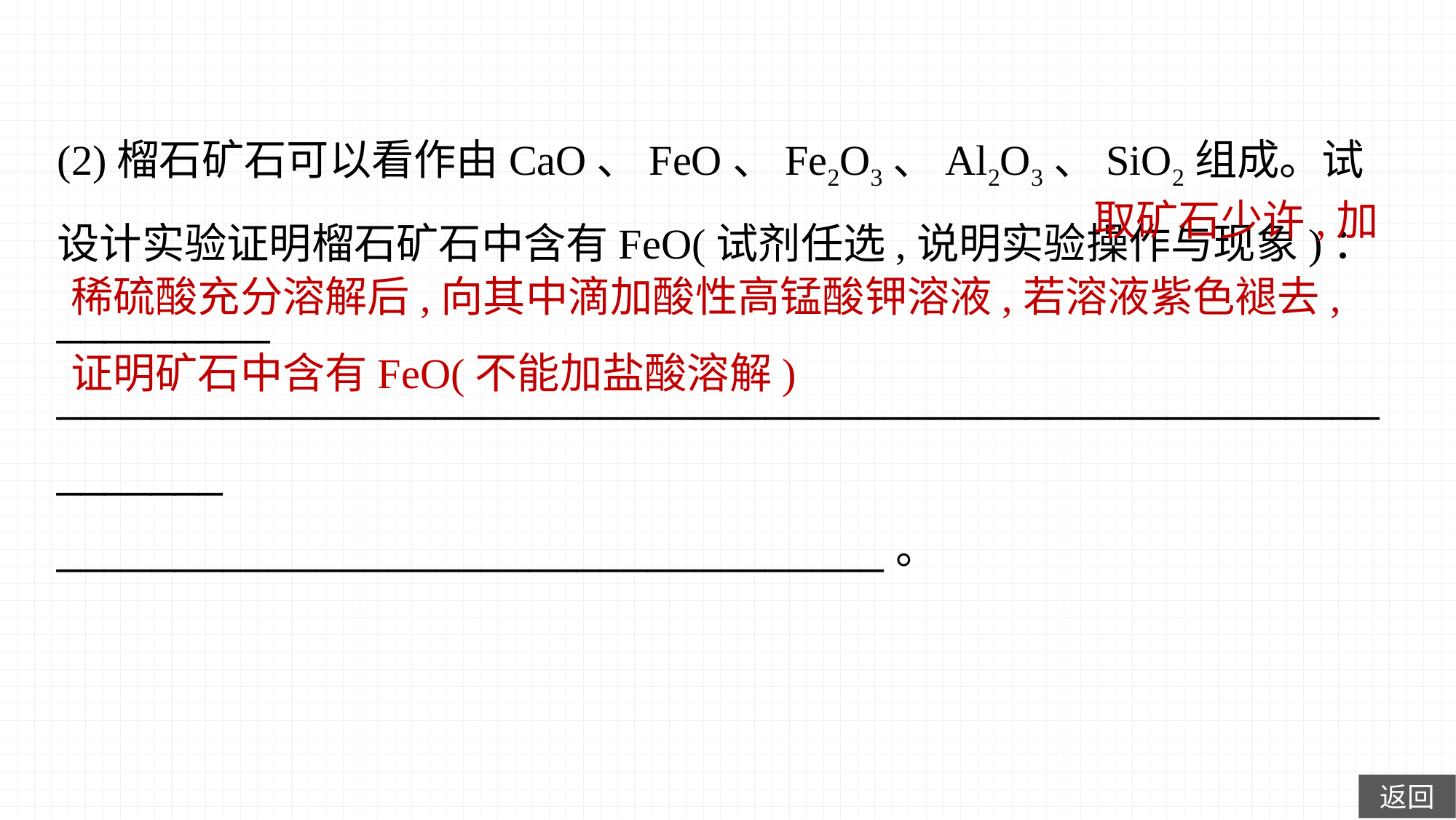

(2)榴石矿石可以看作由CaO、FeO、Fe2O3、Al2O3、SiO2组成。试设计实验证明榴石矿石中含有FeO(试剂任选,说明实验操作与现象)：_________
_______________________________________________________________
___________________________________。
                                                                                                           取矿石少许,加稀硫酸充分溶解后,向其中滴加酸性高锰酸钾溶液,若溶液紫色褪去,证明矿石中含有FeO(不能加盐酸溶解)
返回